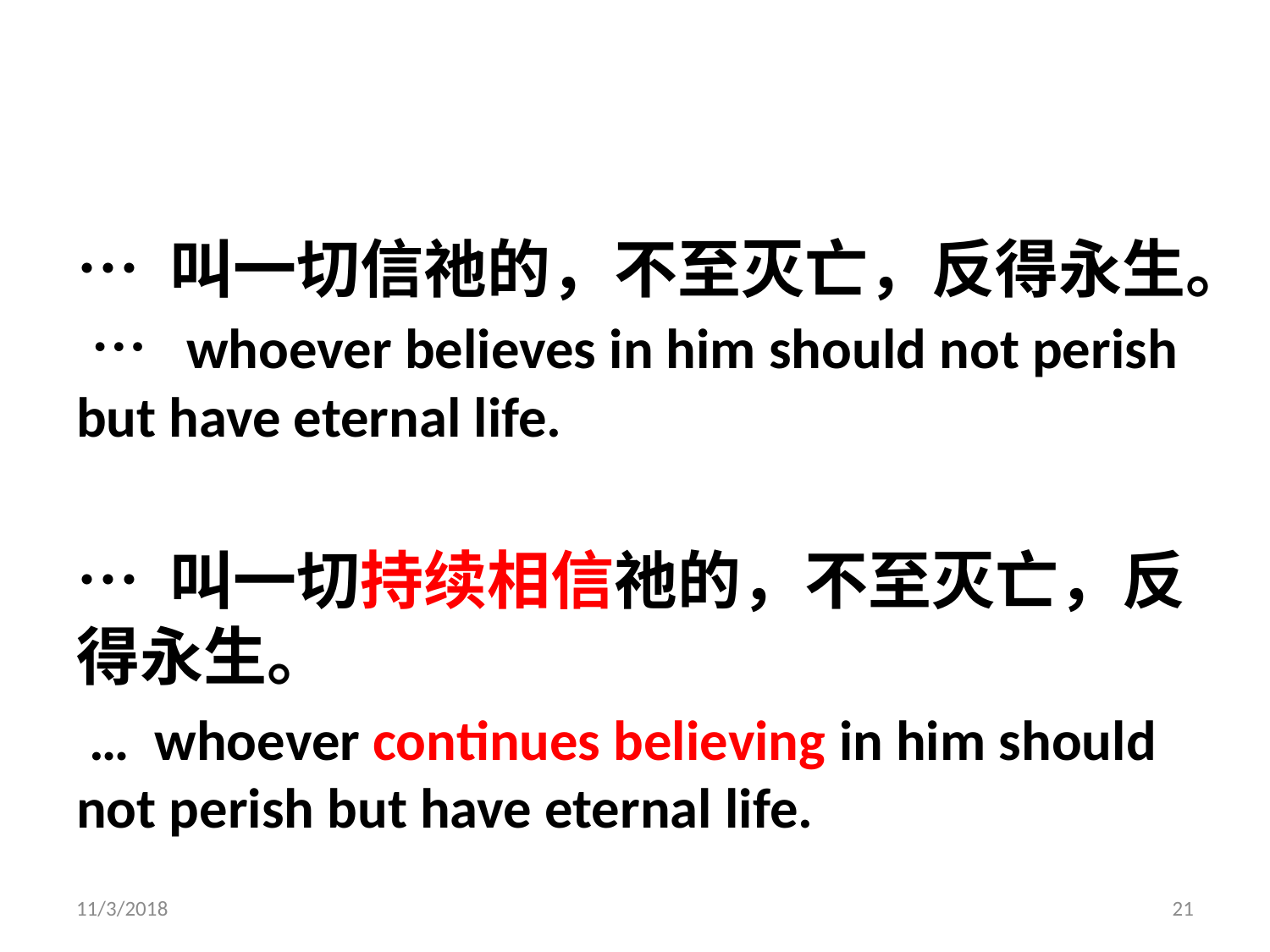

#
… 叫一切信祂的，不至灭亡，反得永生。 …  whoever believes in him should not perish but have eternal life.

… 叫一切持续相信祂的，不至灭亡，反得永生。
 …  whoever continues believing in him should not perish but have eternal life.

11/3/2018
21